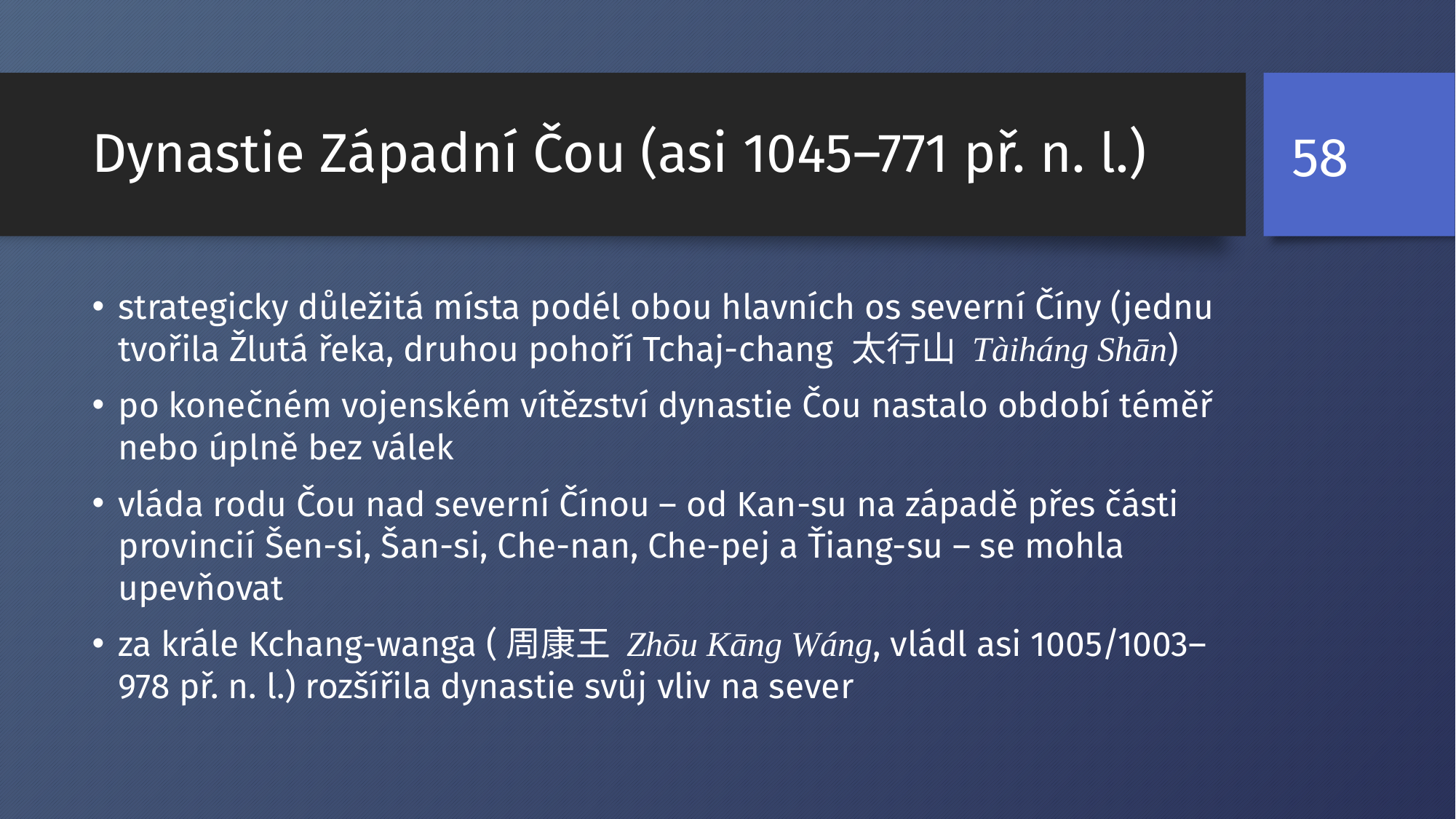

58
# Dynastie Západní Čou (asi 1045–771 př. n. l.)
strategicky důležitá místa podél obou hlavních os severní Číny (jednu tvořila Žlutá řeka, druhou pohoří Tchaj-chang 太行山 Tàiháng Shān)
po konečném vojenském vítězství dynastie Čou nastalo období téměř nebo úplně bez válek
vláda rodu Čou nad severní Čínou – od Kan-su na západě přes části provincií Šen-si, Šan-si, Che-nan, Che-pej a Ťiang-su – se mohla upevňovat
za krále Kchang-wanga (周康王 Zhōu Kāng Wáng, vládl asi 1005/1003–978 př. n. l.) rozšířila dynastie svůj vliv na sever